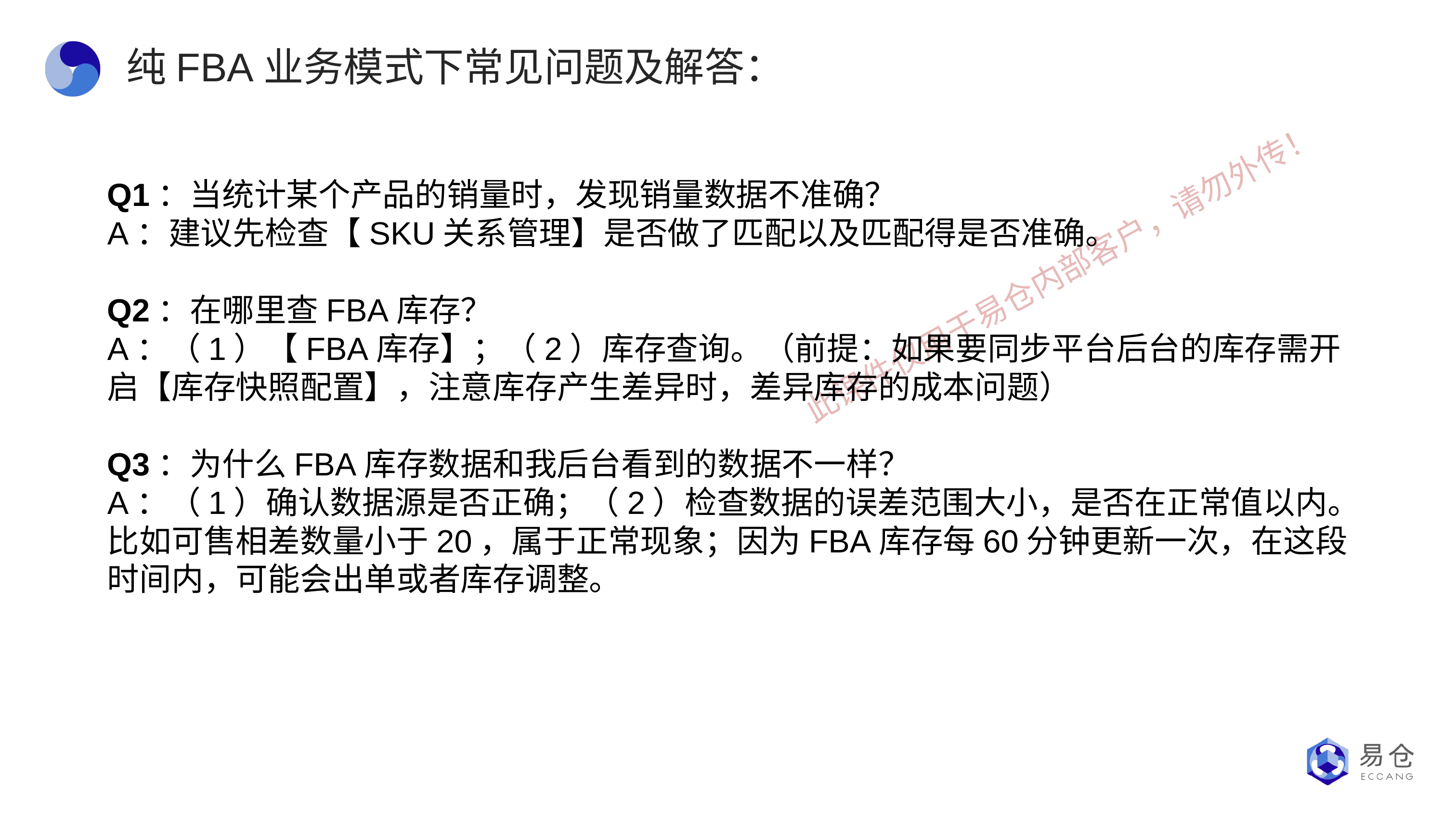

纯FBA业务模式下常见问题及解答：
Q1：当统计某个产品的销量时，发现销量数据不准确？
A：建议先检查【SKU关系管理】是否做了匹配以及匹配得是否准确。
Q2：在哪里查FBA库存？
A：（1）【FBA库存】；（2）库存查询。（前提：如果要同步平台后台的库存需开启【库存快照配置】，注意库存产生差异时，差异库存的成本问题）
Q3：为什么FBA库存数据和我后台看到的数据不一样？
A：（1）确认数据源是否正确；（2）检查数据的误差范围大小，是否在正常值以内。比如可售相差数量小于20，属于正常现象；因为FBA库存每60分钟更新一次，在这段时间内，可能会出单或者库存调整。